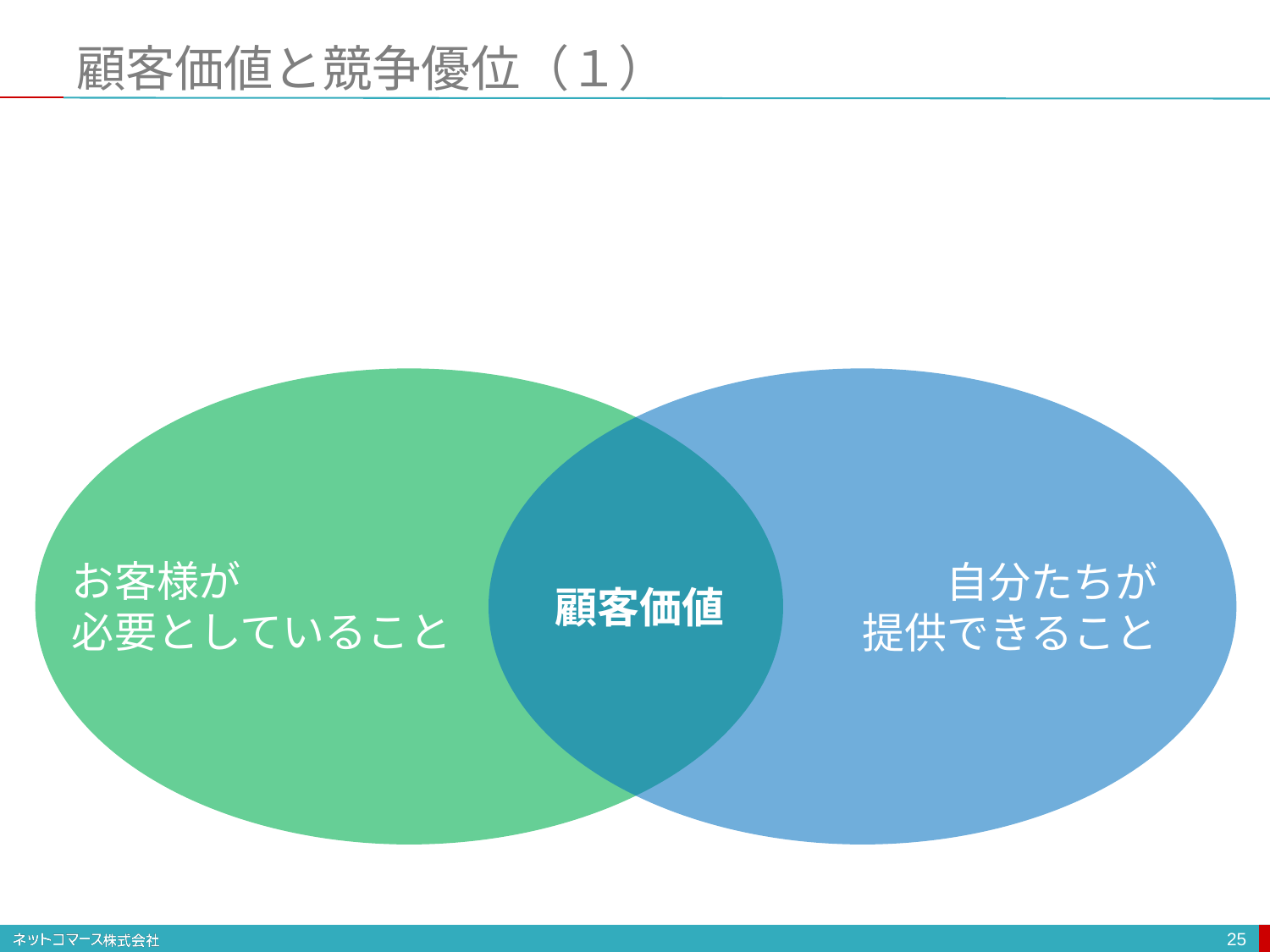

# 顧客価値と競争優位（１）

お客様が
必要としていること
自分たちが
提供できること
顧客価値
25